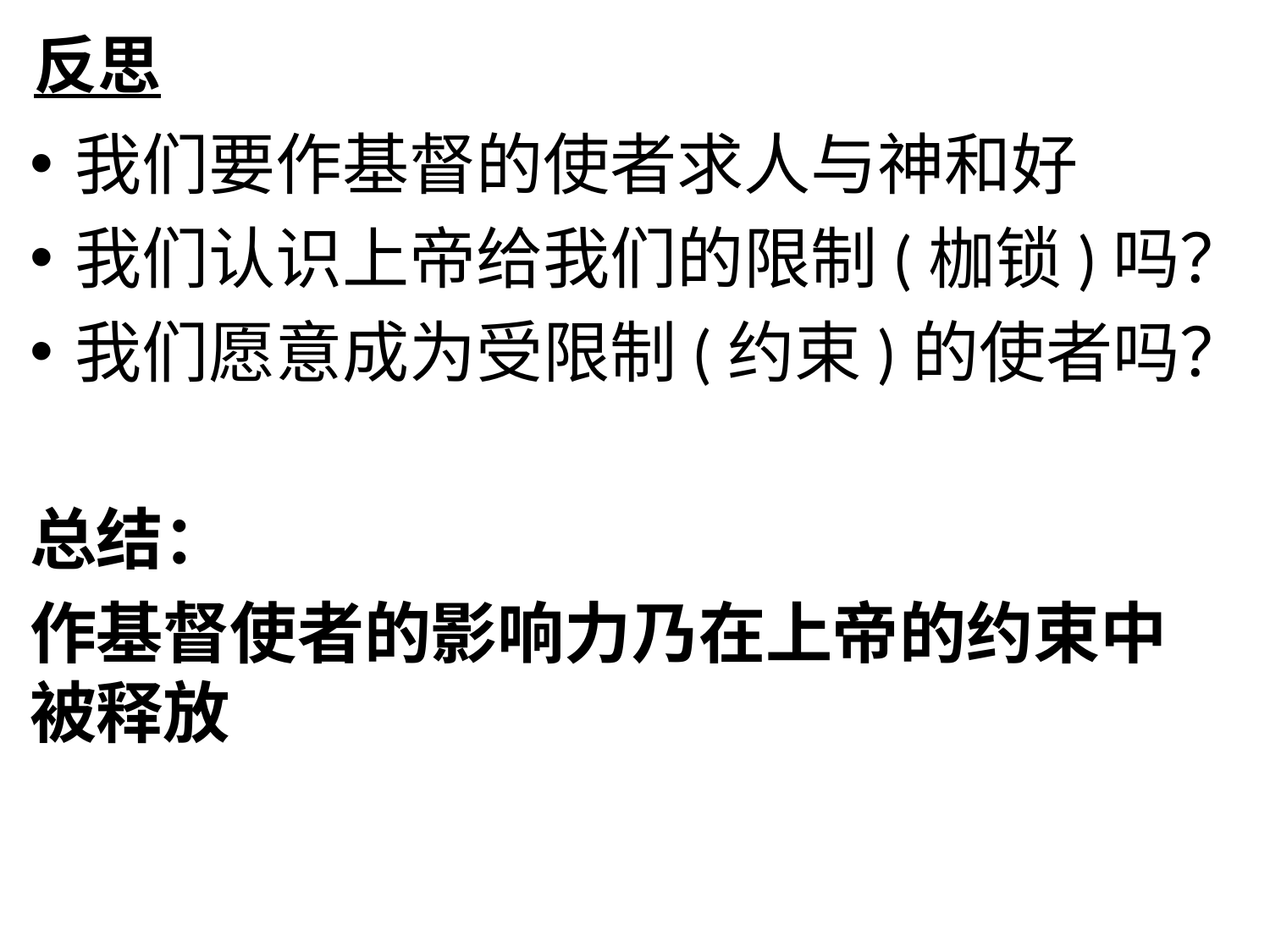

# 反思
我们要作基督的使者求人与神和好
我们认识上帝给我们的限制(枷锁)吗？
我们愿意成为受限制(约束)的使者吗？

总结：
作基督使者的影响力乃在上帝的约束中被释放